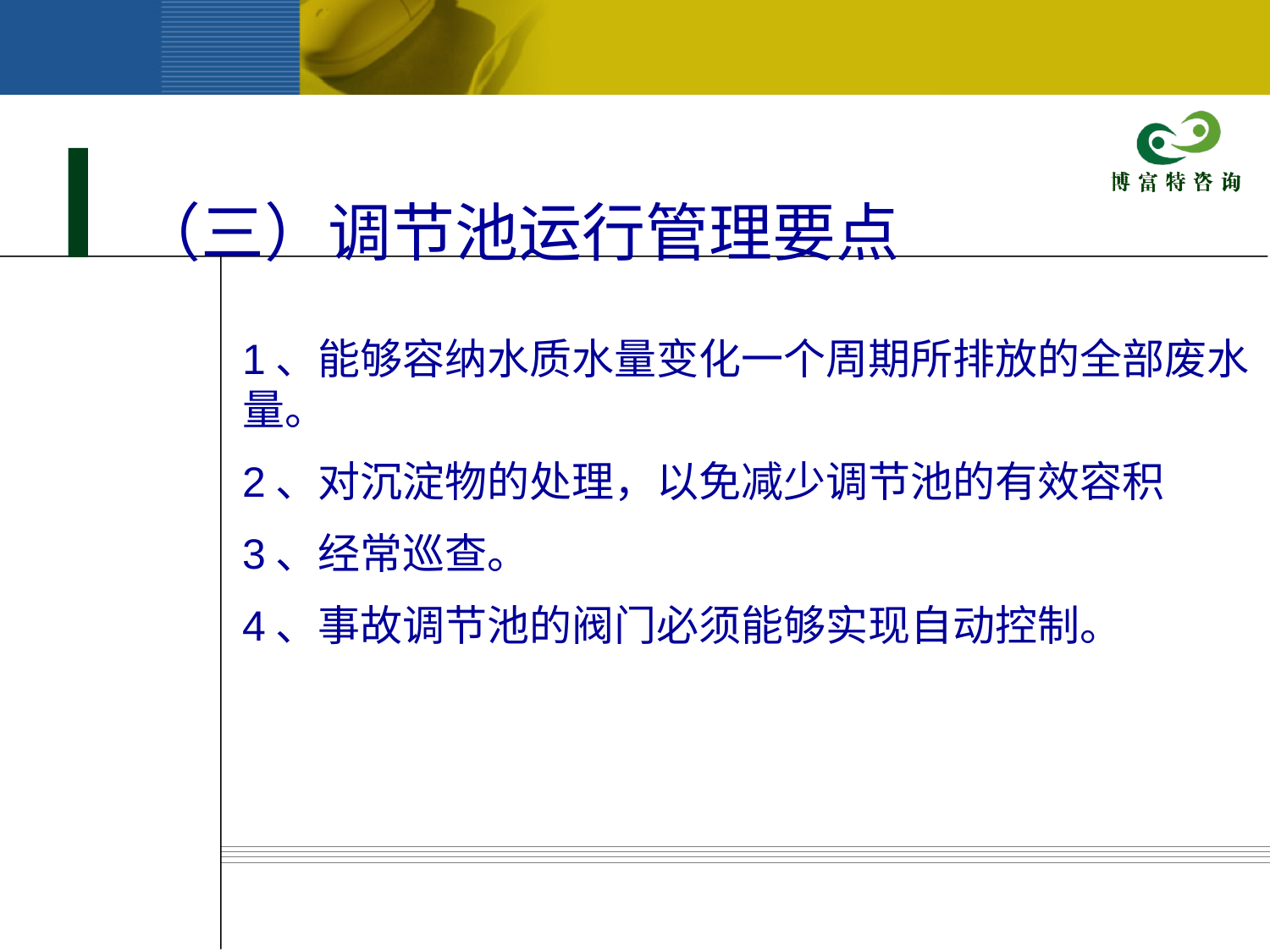

（三）调节池运行管理要点
1、能够容纳水质水量变化一个周期所排放的全部废水量。
2、对沉淀物的处理，以免减少调节池的有效容积
3、经常巡查。
4、事故调节池的阀门必须能够实现自动控制。